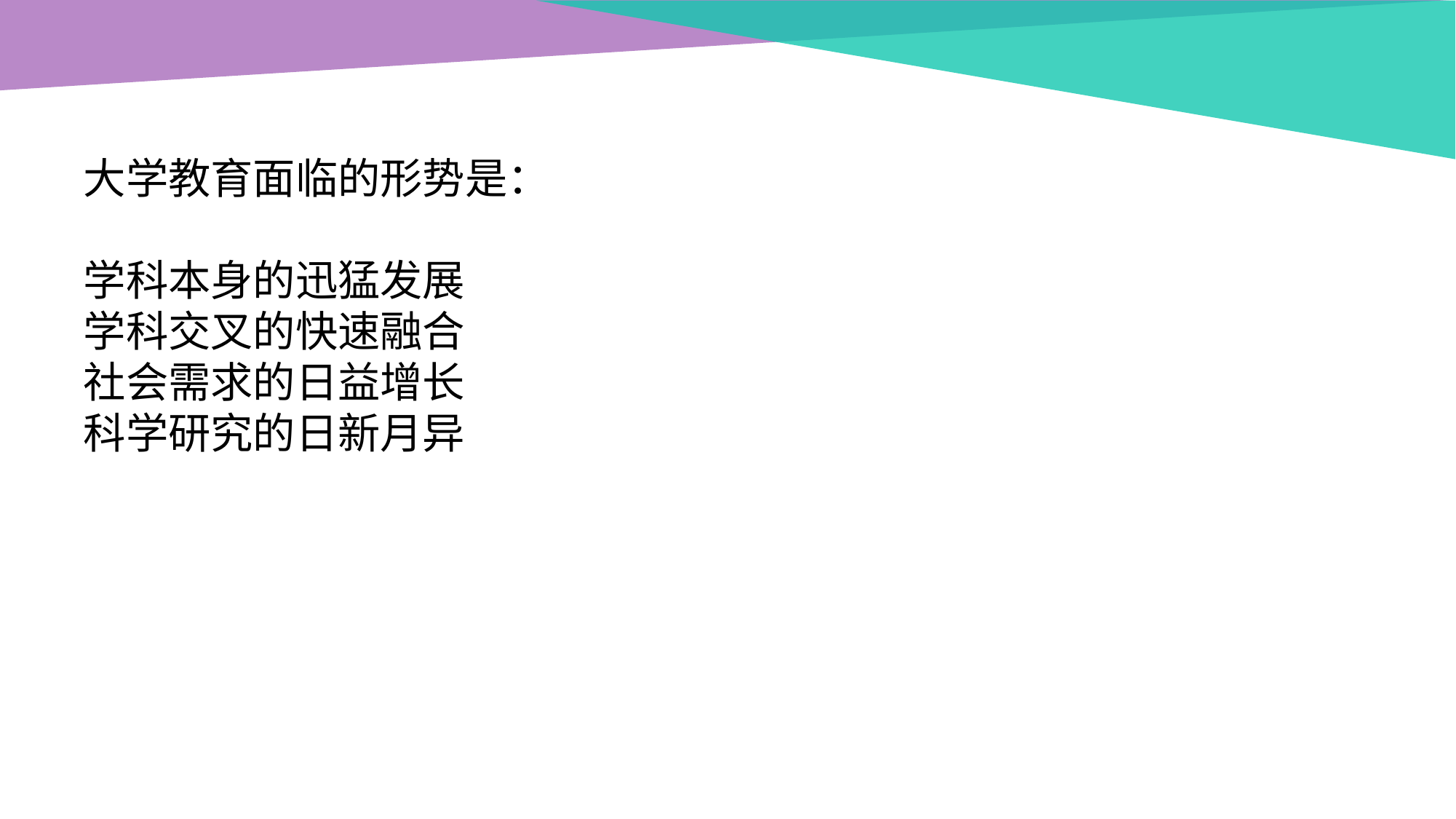

大学教育面临的形势是：

学科本身的迅猛发展
学科交叉的快速融合
社会需求的日益增长
科学研究的日新月异